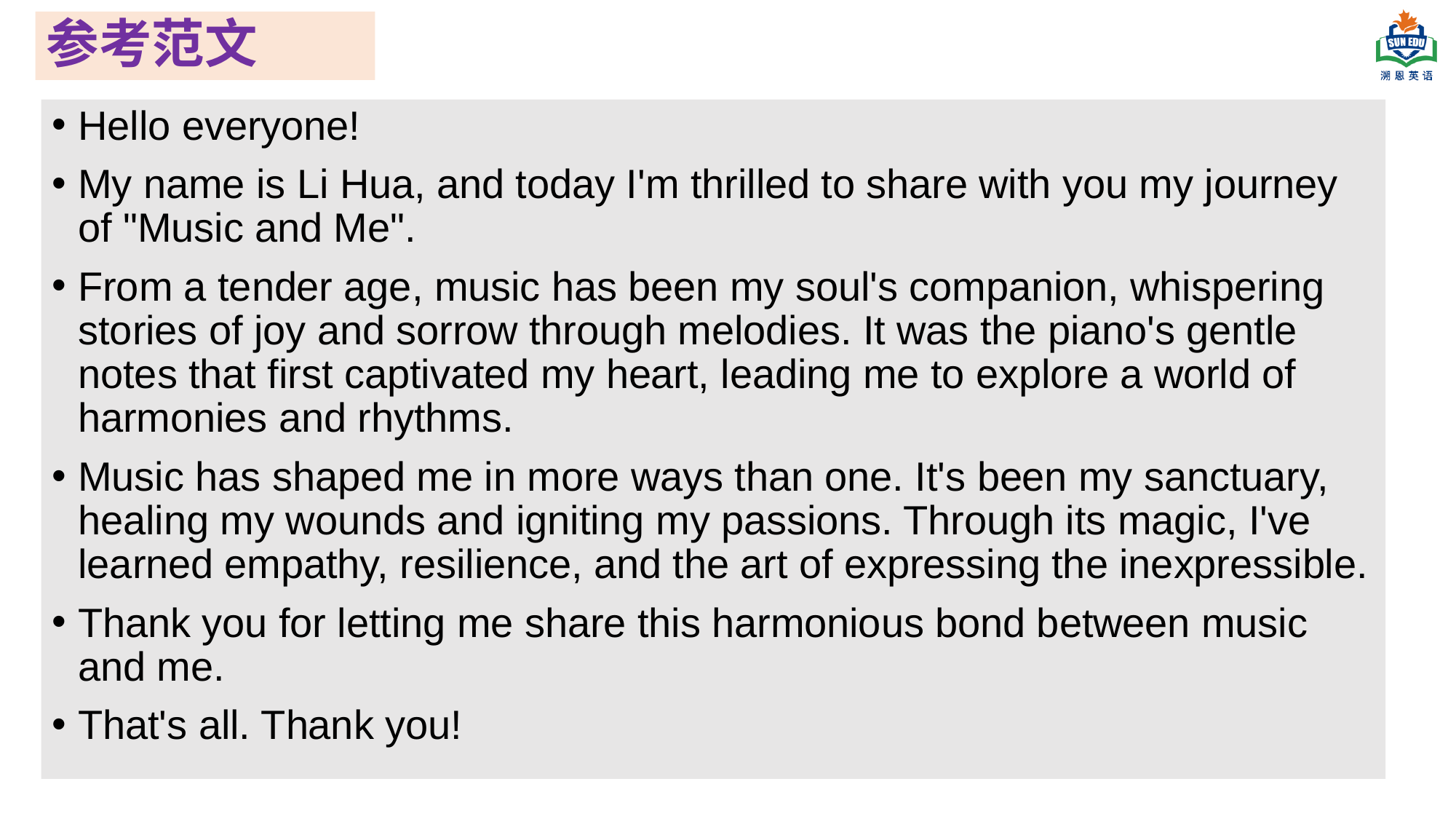

# 参考范文
Hello everyone!
My name is Li Hua, and today I'm thrilled to share with you my journey of "Music and Me".
From a tender age, music has been my soul's companion, whispering stories of joy and sorrow through melodies. It was the piano's gentle notes that first captivated my heart, leading me to explore a world of harmonies and rhythms.
Music has shaped me in more ways than one. It's been my sanctuary, healing my wounds and igniting my passions. Through its magic, I've learned empathy, resilience, and the art of expressing the inexpressible.
Thank you for letting me share this harmonious bond between music and me.
That's all. Thank you!